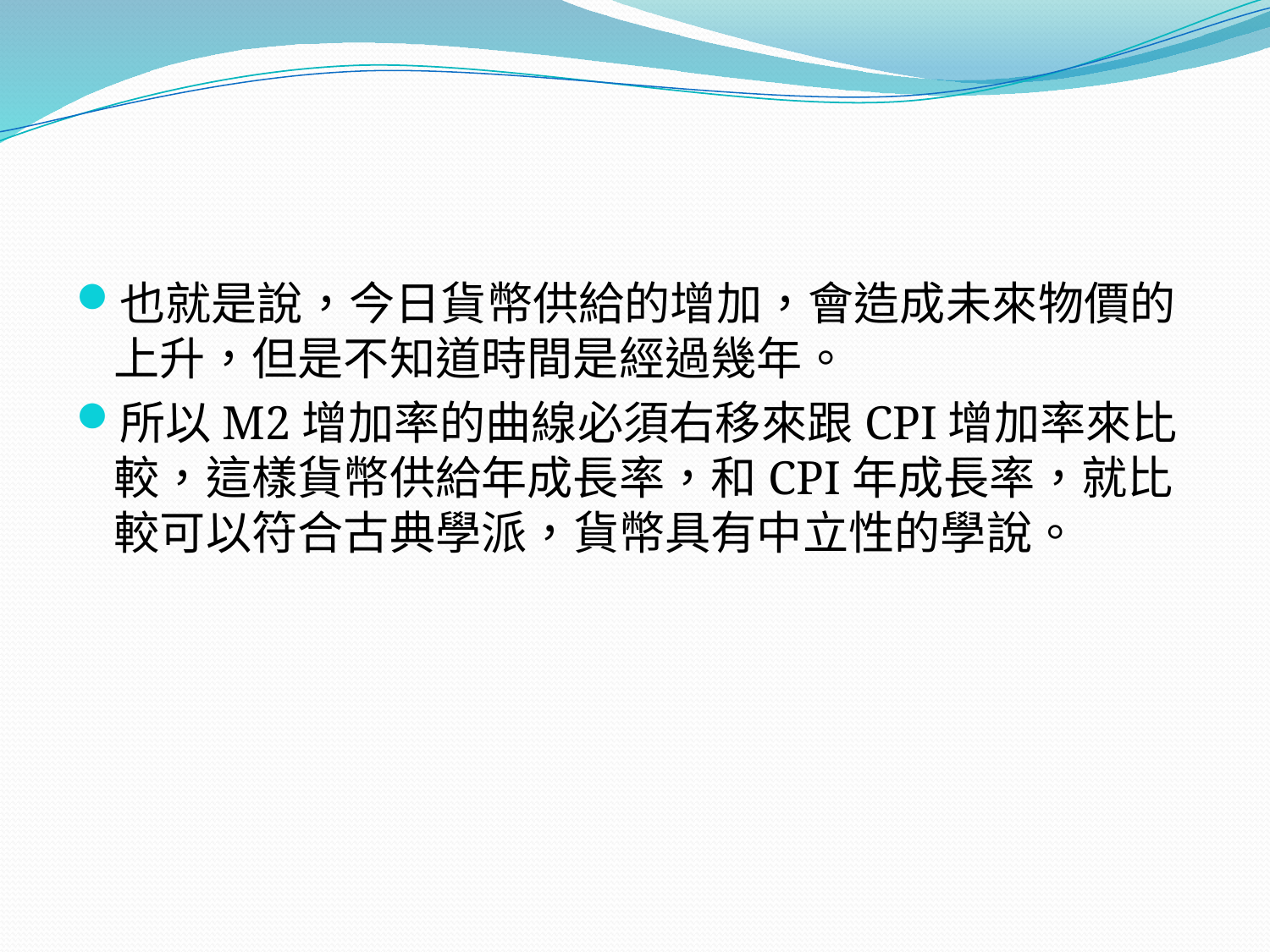

#
也就是說，今日貨幣供給的增加，會造成未來物價的上升，但是不知道時間是經過幾年。
所以M2增加率的曲線必須右移來跟CPI增加率來比較，這樣貨幣供給年成長率，和CPI年成長率，就比較可以符合古典學派，貨幣具有中立性的學說。